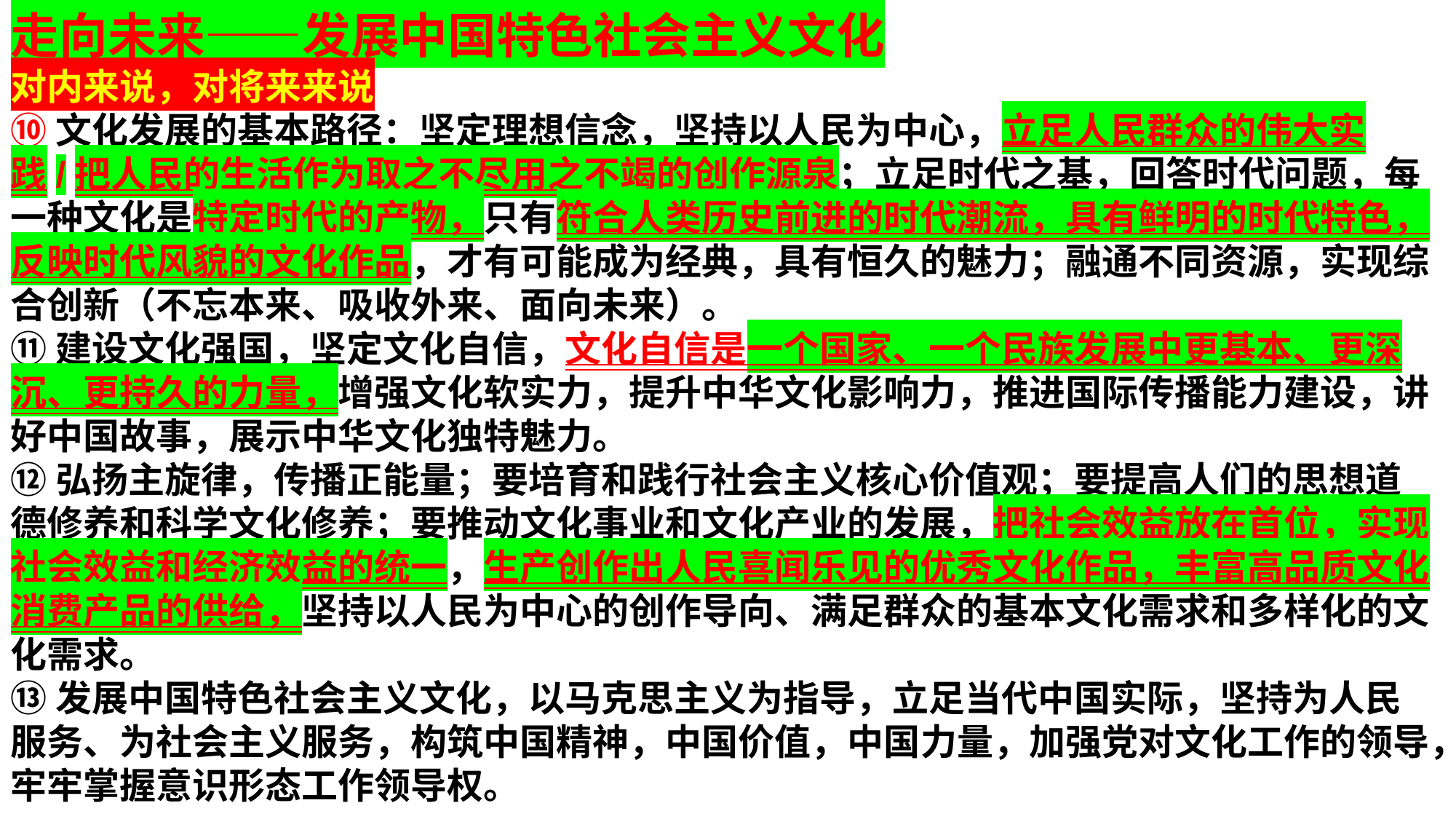

走向未来——发展中国特色社会主义文化
对内来说，对将来来说
⑩文化发展的基本路径：坚定理想信念，坚持以人民为中心，立足人民群众的伟大实践/把人民的生活作为取之不尽用之不竭的创作源泉；立足时代之基，回答时代问题，每一种文化是特定时代的产物，只有符合人类历史前进的时代潮流，具有鲜明的时代特色，反映时代风貌的文化作品，才有可能成为经典，具有恒久的魅力；融通不同资源，实现综合创新（不忘本来、吸收外来、面向未来）。⑪建设文化强国，坚定文化自信，文化自信是一个国家、一个民族发展中更基本、更深沉、更持久的力量，增强文化软实力，提升中华文化影响力，推进国际传播能力建设，讲好中国故事，展示中华文化独特魅力。⑫弘扬主旋律，传播正能量；要培育和践行社会主义核心价值观；要提高人们的思想道德修养和科学文化修养；要推动文化事业和文化产业的发展，把社会效益放在首位，实现社会效益和经济效益的统一，生产创作出人民喜闻乐见的优秀文化作品，丰富高品质文化消费产品的供给，坚持以人民为中心的创作导向、满足群众的基本文化需求和多样化的文化需求。⑬发展中国特色社会主义文化，以马克思主义为指导，立足当代中国实际，坚持为人民服务、为社会主义服务，构筑中国精神，中国价值，中国力量，加强党对文化工作的领导，牢牢掌握意识形态工作领导权。